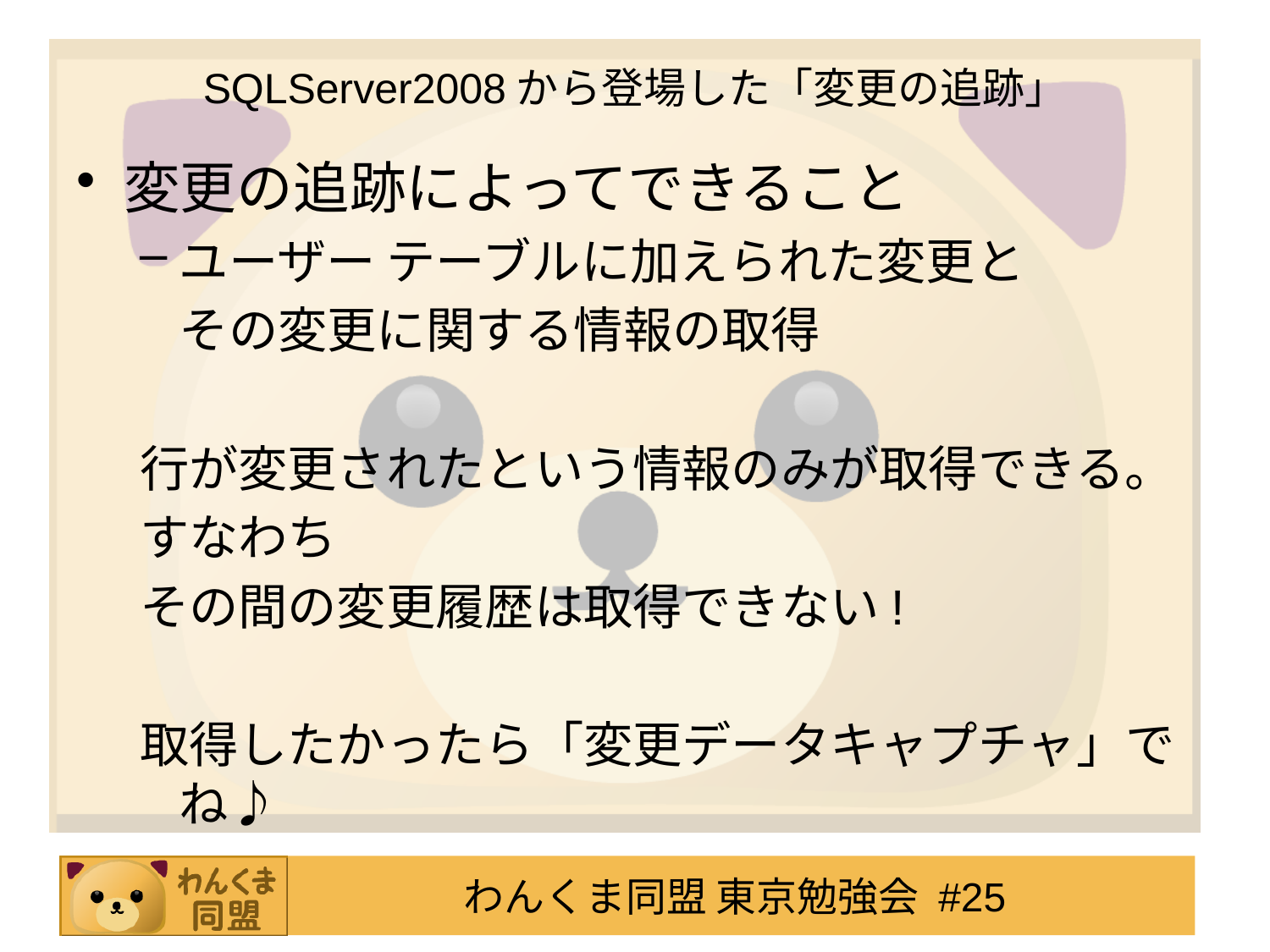

# SQLServer2008から登場した「変更の追跡」
変更の追跡によってできること
ユーザー テーブルに加えられた変更と
	その変更に関する情報の取得

行が変更されたという情報のみが取得できる。
すなわち
その間の変更履歴は取得できない!

取得したかったら「変更データキャプチャ」でね♪